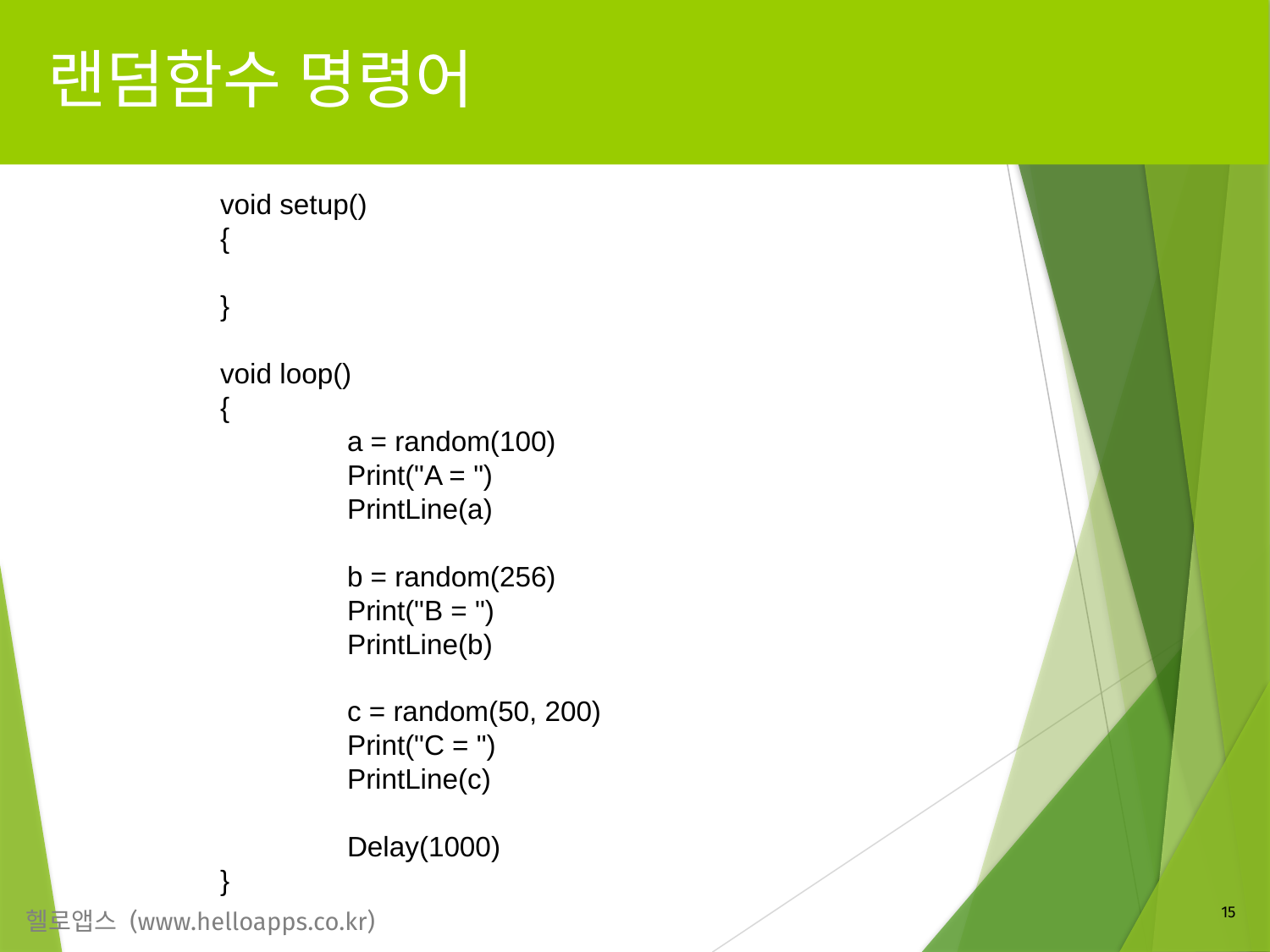

# 랜덤함수 명령어
        void setup()
        {

        }

        void loop()
        {
	        a = random(100)
	        Print("A = ")
	        PrintLine(a)

	        b = random(256)
	        Print("B = ")
	        PrintLine(b)

	        c = random(50, 200)
	        Print("C = ")
	        PrintLine(c)

	        Delay(1000)
        }
15